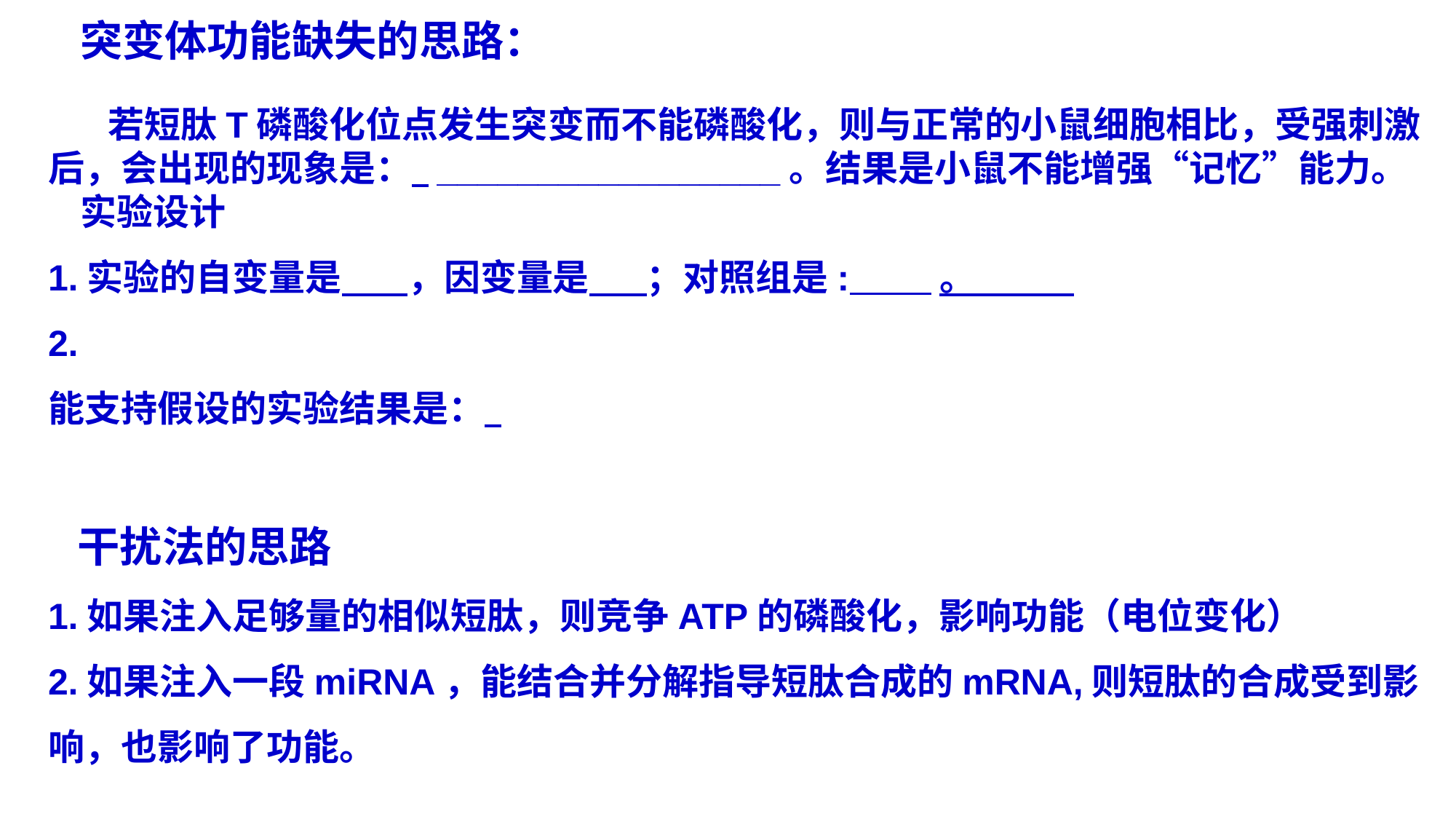

突变体功能缺失的思路：

   若短肽T磷酸化位点发生突变而不能磷酸化，则与正常的小鼠细胞相比，受强刺激后，会出现的现象是：  _________________。结果是小鼠不能增强“记忆”能力。实验设计
1.实验的自变量是        ，因变量是       ；对照组是:        。
2.
能支持假设的实验结果是：

  干扰法的思路
1.如果注入足够量的相似短肽，则竞争ATP的磷酸化，影响功能（电位变化）
2.如果注入一段miRNA，能结合并分解指导短肽合成的mRNA,则短肽的合成受到影响，也影响了功能。